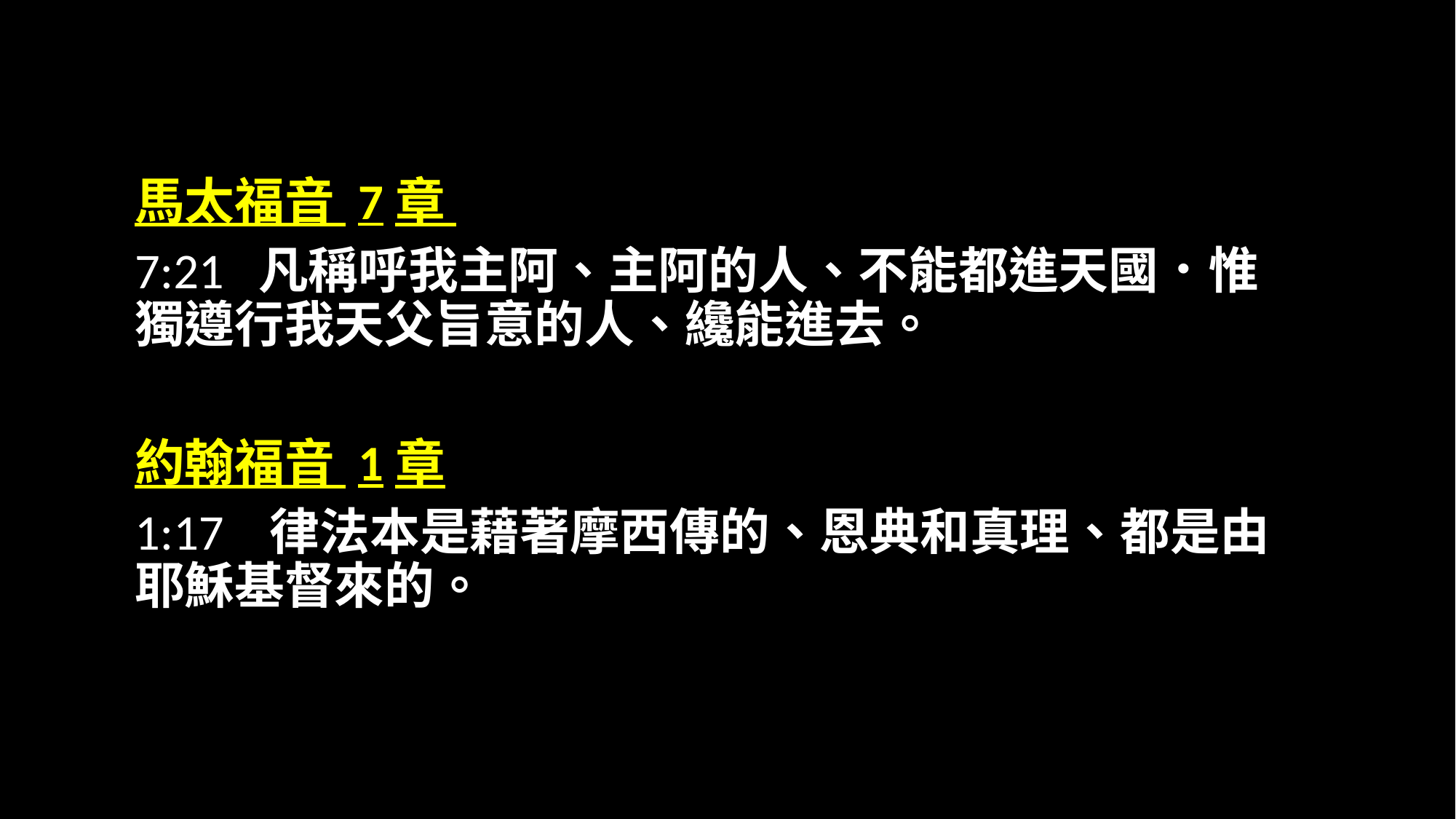

#
馬太福音 7章
7:21  凡稱呼我主阿、主阿的人、不能都進天國．惟獨遵行我天父旨意的人、纔能進去。

約翰福音 1章
1:17   律法本是藉著摩西傳的、恩典和真理、都是由耶穌基督來的。